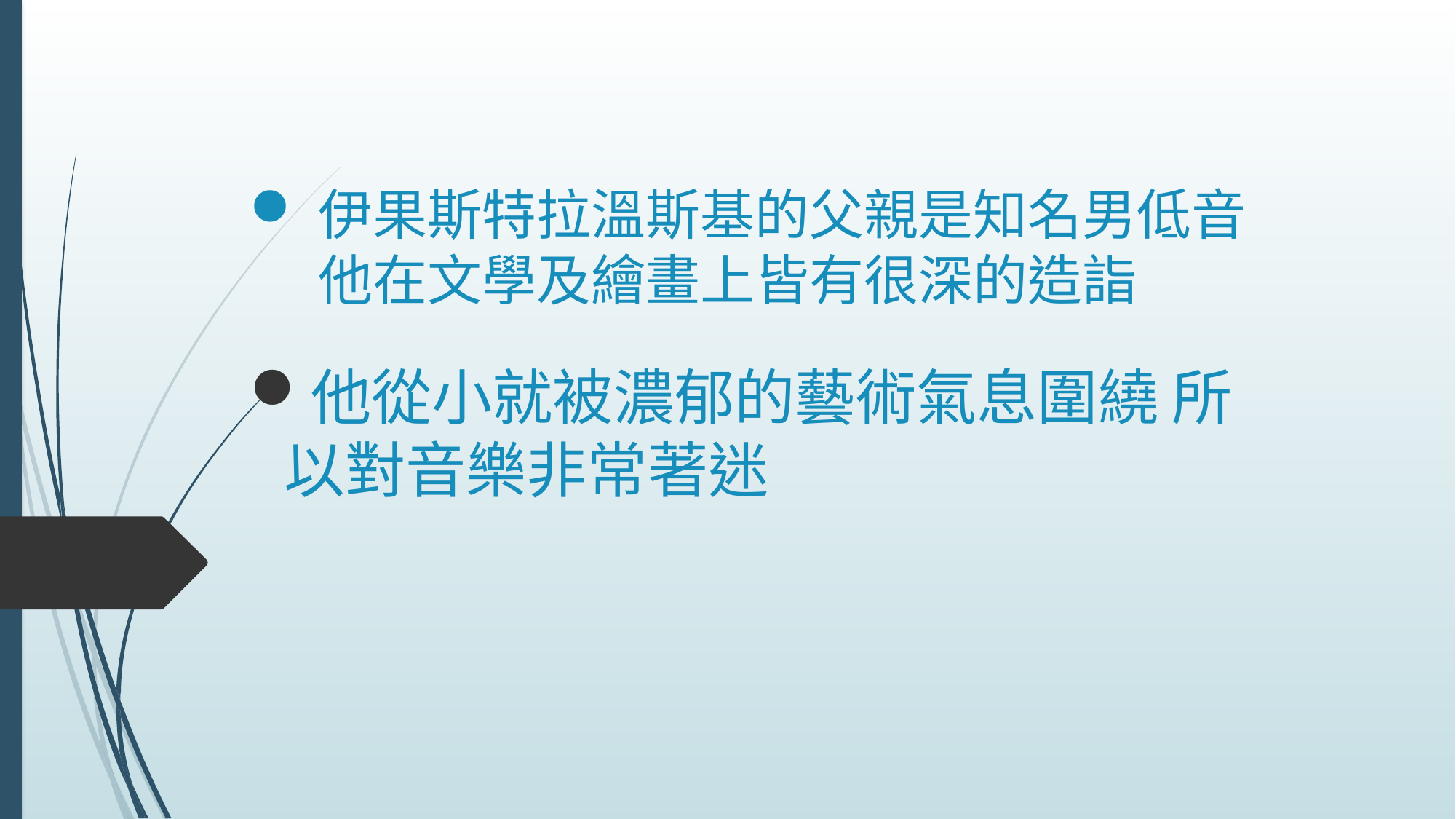

# 伊果斯特拉溫斯基的父親是知名男低音 他在文學及繪畫上皆有很深的造詣
他從小就被濃郁的藝術氣息圍繞 所以對音樂非常著迷